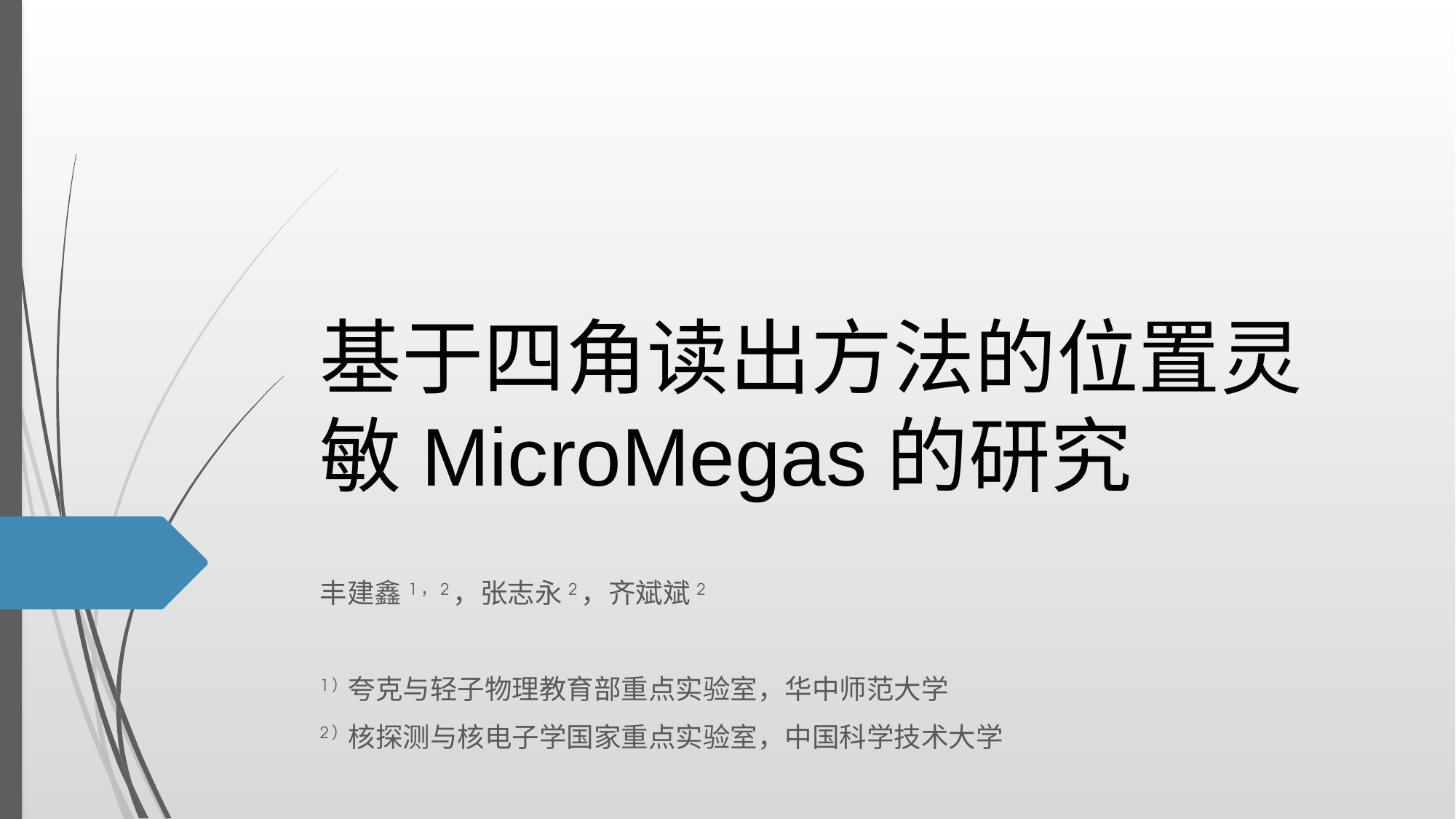

# 基于四角读出方法的位置灵敏MicroMegas的研究
丰建鑫1，2，张志永2，齐斌斌2

1）夸克与轻子物理教育部重点实验室，华中师范大学
2）核探测与核电子学国家重点实验室，中国科学技术大学